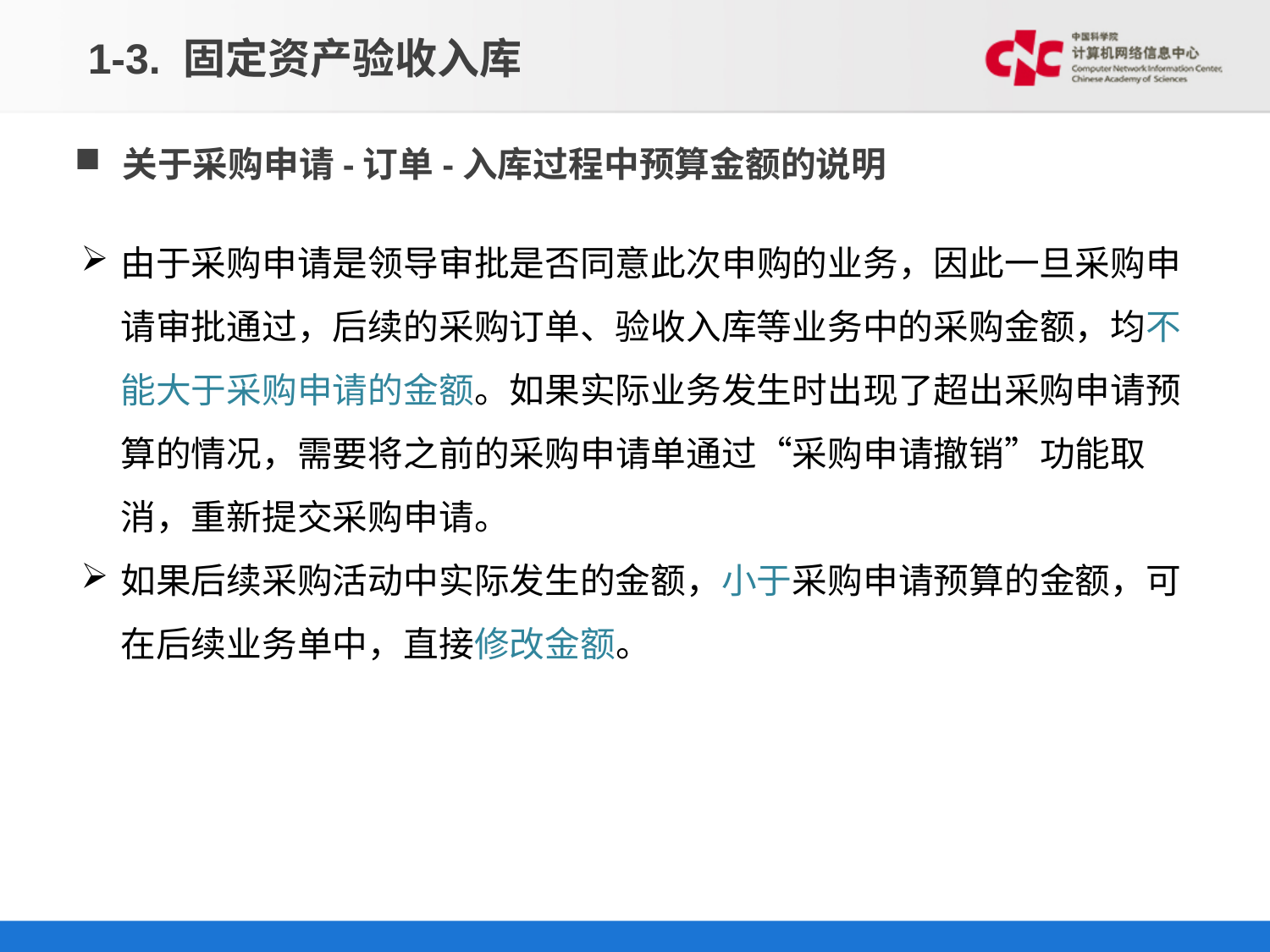

# 1-3. 固定资产验收入库
关于采购申请-订单-入库过程中预算金额的说明
由于采购申请是领导审批是否同意此次申购的业务，因此一旦采购申请审批通过，后续的采购订单、验收入库等业务中的采购金额，均不能大于采购申请的金额。如果实际业务发生时出现了超出采购申请预算的情况，需要将之前的采购申请单通过“采购申请撤销”功能取消，重新提交采购申请。
如果后续采购活动中实际发生的金额，小于采购申请预算的金额，可在后续业务单中，直接修改金额。